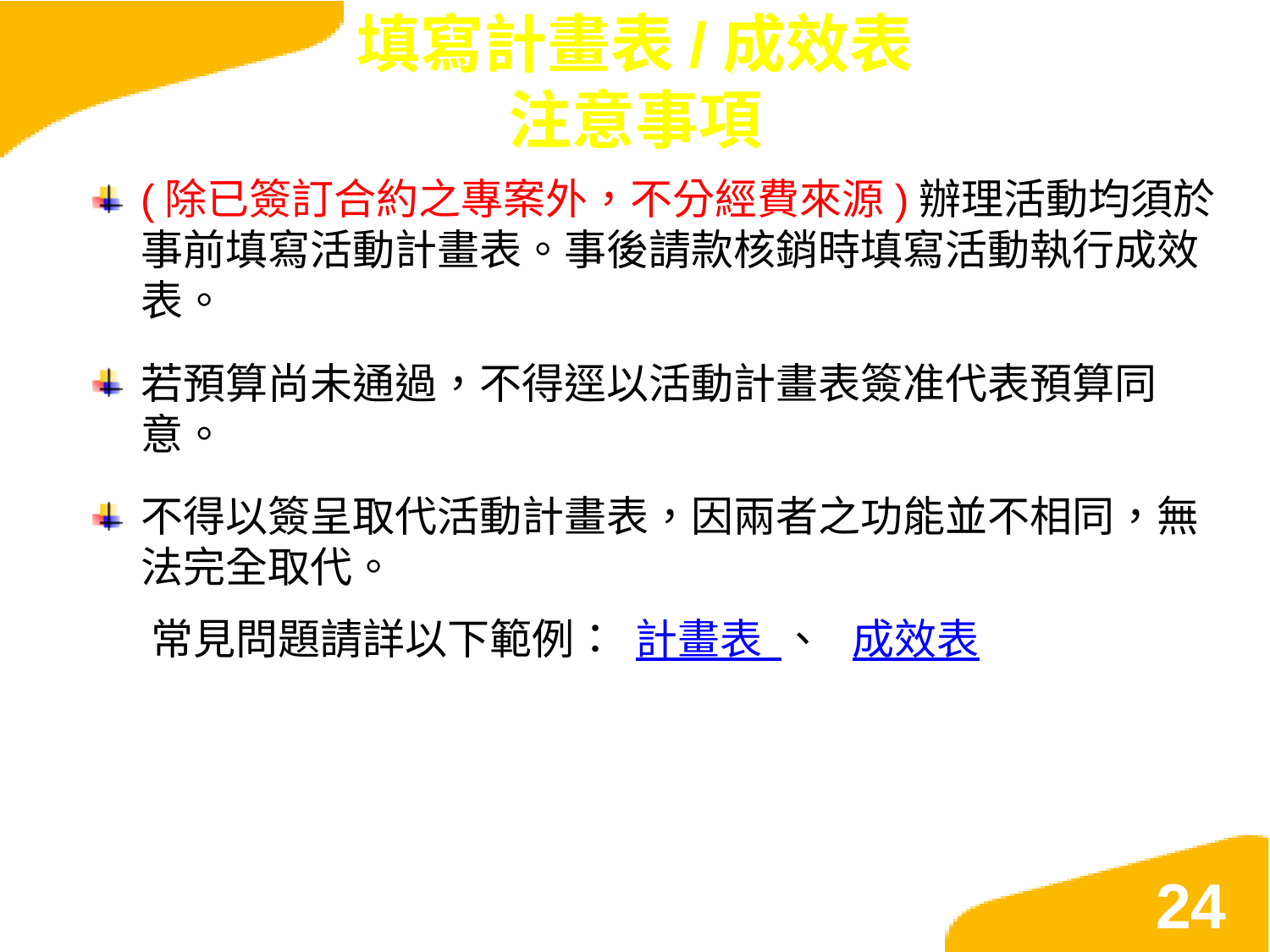

# 填寫計畫表/成效表 注意事項
(除已簽訂合約之專案外，不分經費來源)辦理活動均須於事前填寫活動計畫表。事後請款核銷時填寫活動執行成效表。
若預算尚未通過，不得逕以活動計畫表簽准代表預算同意。
不得以簽呈取代活動計畫表，因兩者之功能並不相同，無法完全取代。
     常見問題請詳以下範例：  計畫表  、   成效表
24